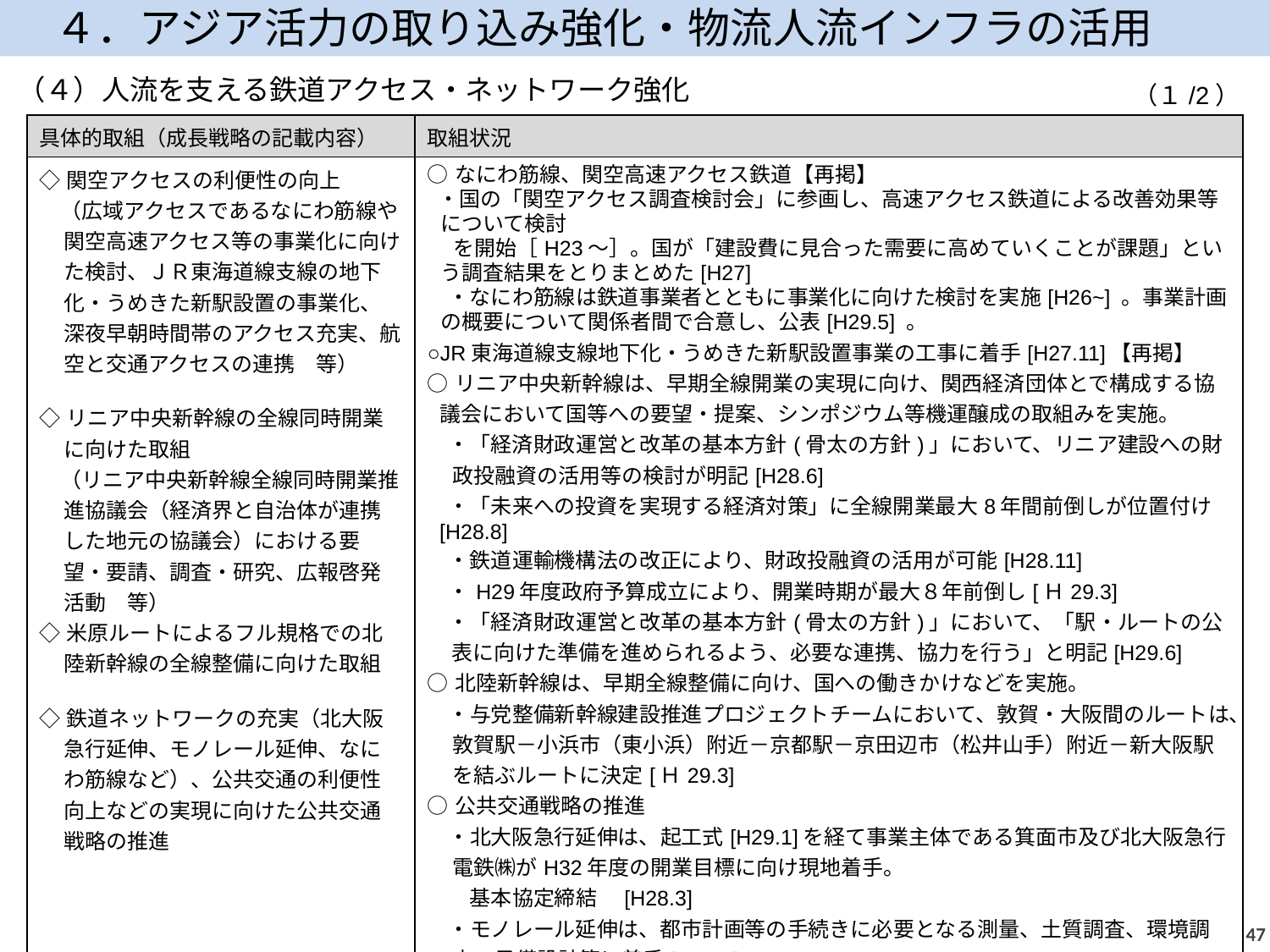

４．アジア活力の取り込み強化・物流人流インフラの活用
（４）人流を支える鉄道アクセス・ネットワーク強化
（１/2）
| 具体的取組（成長戦略の記載内容） | 取組状況 |
| --- | --- |
| ◇関空アクセスの利便性の向上 　（広域アクセスであるなにわ筋線や関空高速アクセス等の事業化に向けた検討、ＪＲ東海道線支線の地下化・うめきた新駅設置の事業化、深夜早朝時間帯のアクセス充実、航空と交通アクセスの連携　等） ◇リニア中央新幹線の全線同時開業に向けた取組 　（リニア中央新幹線全線同時開業推進協議会（経済界と自治体が連携した地元の協議会）における要望・要請、調査・研究、広報啓発活動　等） ◇米原ルートによるフル規格での北陸新幹線の全線整備に向けた取組 ◇鉄道ネットワークの充実（北大阪急行延伸、モノレール延伸、なにわ筋線など）、公共交通の利便性向上などの実現に向けた公共交通戦略の推進 | ○なにわ筋線、関空高速アクセス鉄道【再掲】 ・国の「関空アクセス調査検討会」に参画し、高速アクセス鉄道による改善効果等について検討　 　 を開始［H23～］。国が「建設費に見合った需要に高めていくことが課題」という調査結果をとりまとめた[H27] 　・なにわ筋線は鉄道事業者とともに事業化に向けた検討を実施[H26~] 。事業計画の概要について関係者間で合意し、公表[H29.5] 。 ○JR東海道線支線地下化・うめきた新駅設置事業の工事に着手[H27.11]【再掲】 ○リニア中央新幹線は、早期全線開業の実現に向け、関西経済団体とで構成する協議会において国等への要望・提案、シンポジウム等機運醸成の取組みを実施。　 　・「経済財政運営と改革の基本方針(骨太の方針)」において、リニア建設への財政投融資の活用等の検討が明記[H28.6] 　・「未来への投資を実現する経済対策」に全線開業最大8年間前倒しが位置付け[H28.8] 　・鉄道運輸機構法の改正により、財政投融資の活用が可能[H28.11] 　・H29年度政府予算成立により、開業時期が最大８年前倒し[Ｈ29.3] 　・「経済財政運営と改革の基本方針(骨太の方針)」において、「駅・ルートの公表に向けた準備を進められるよう、必要な連携、協力を行う」と明記[H29.6] ○北陸新幹線は、早期全線整備に向け、国への働きかけなどを実施。 　・与党整備新幹線建設推進プロジェクトチームにおいて、敦賀・大阪間のルートは、敦賀駅－小浜市（東小浜）附近－京都駅－京田辺市（松井山手）附近－新大阪駅を結ぶルートに決定[Ｈ29.3] ○公共交通戦略の推進 　・北大阪急行延伸は、起工式[H29.1]を経て事業主体である箕面市及び北大阪急行電鉄㈱がH32年度の開業目標に向け現地着手。 　　基本協定締結　[H28.3] 　・モノレール延伸は、都市計画等の手続きに必要となる測量、土質調査、環境調査、予備設計等に着手[H28.6] 　・なにわ筋線は鉄道事業者とともに事業化に向けた検討を実施[H26~] 。事業計画の概要について関係者間で合意し、公表[H29.5] 【再掲】。 　・乗継利便性向上に向けた府検討案を10箇所作成[H27～] （次ページへ進む） |
47